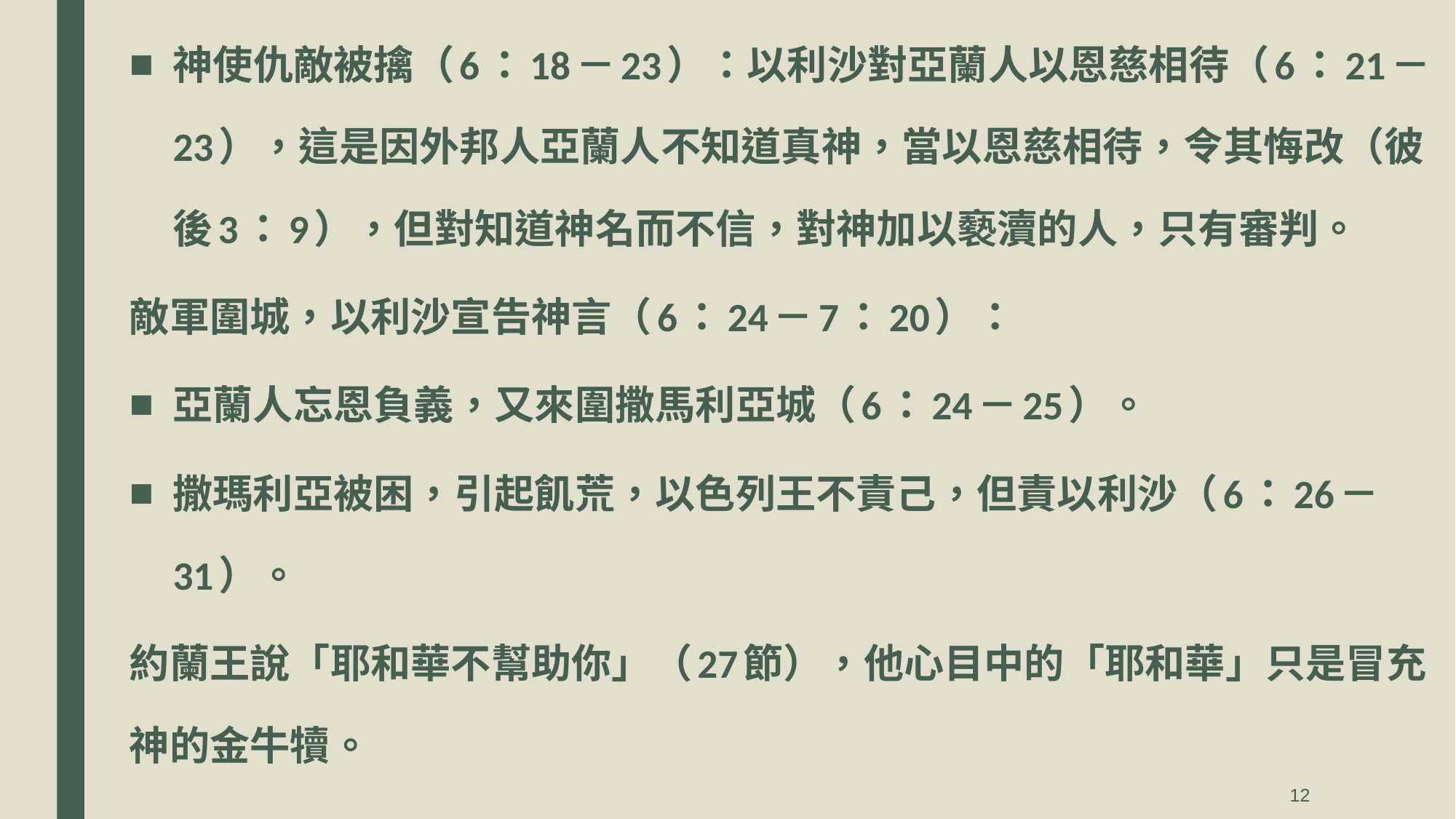

神使仇敵被擒（6：18－23）：以利沙對亞蘭人以恩慈相待（6：21－23），這是因外邦人亞蘭人不知道真神，當以恩慈相待，令其悔改（彼後3：9），但對知道神名而不信，對神加以褻瀆的人，只有審判。
敵軍圍城，以利沙宣告神言（6：24－7：20）：
亞蘭人忘恩負義，又來圍撒馬利亞城（6：24－25）。
撒瑪利亞被困，引起飢荒，以色列王不責己，但責以利沙（6：26－31）。
約蘭王說「耶和華不幫助你」（27節），他心目中的「耶和華」只是冒充神的金牛犢。

12